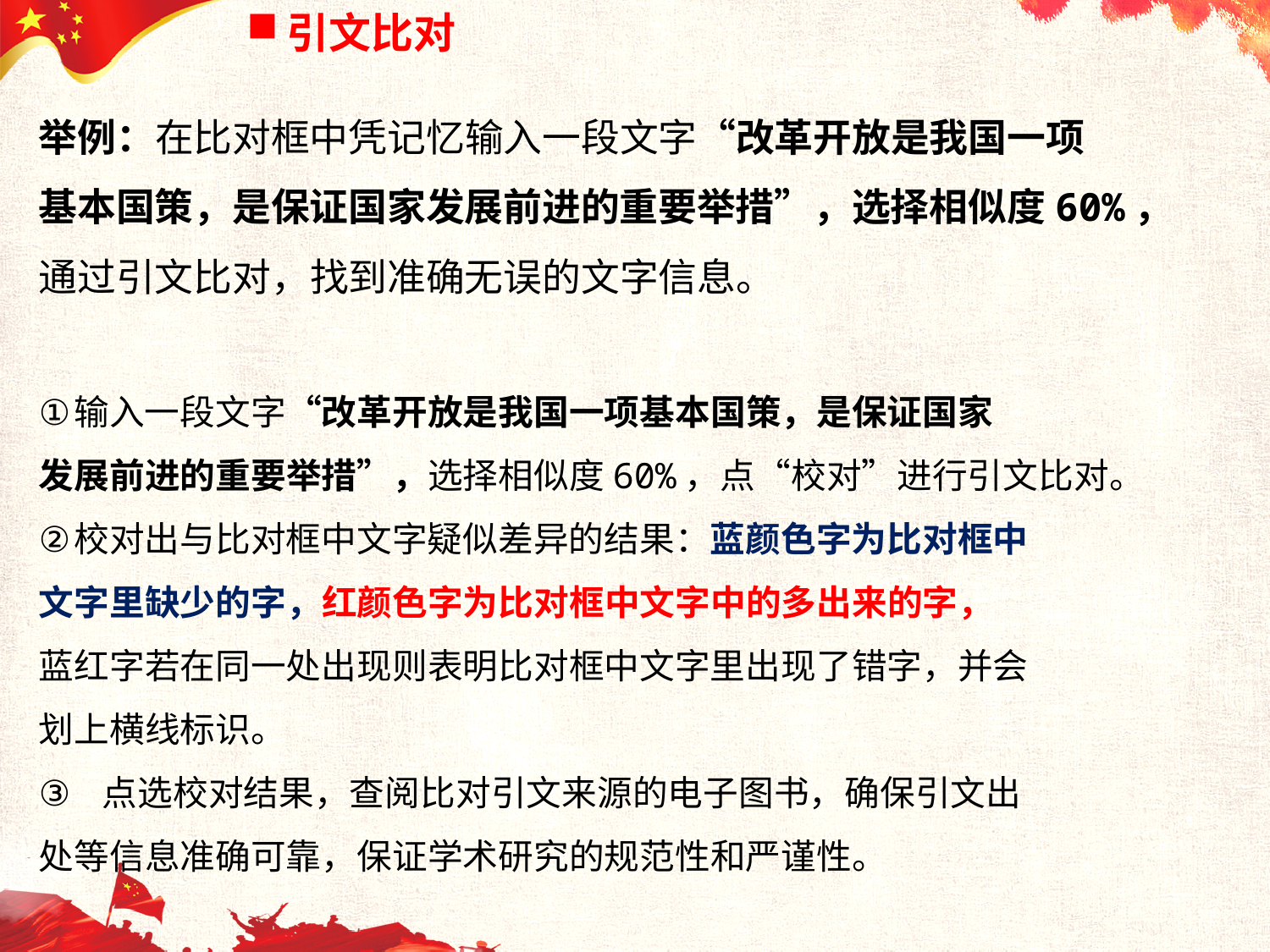

引文比对
举例：在比对框中凭记忆输入一段文字“改革开放是我国一项
基本国策，是保证国家发展前进的重要举措”，选择相似度60%，
通过引文比对，找到准确无误的文字信息。

输入一段文字“改革开放是我国一项基本国策，是保证国家
发展前进的重要举措”，选择相似度60%，点“校对”进行引文比对。
校对出与比对框中文字疑似差异的结果：蓝颜色字为比对框中
文字里缺少的字，红颜色字为比对框中文字中的多出来的字，
蓝红字若在同一处出现则表明比对框中文字里出现了错字，并会
划上横线标识。
点选校对结果，查阅比对引文来源的电子图书，确保引文出
处等信息准确可靠，保证学术研究的规范性和严谨性。